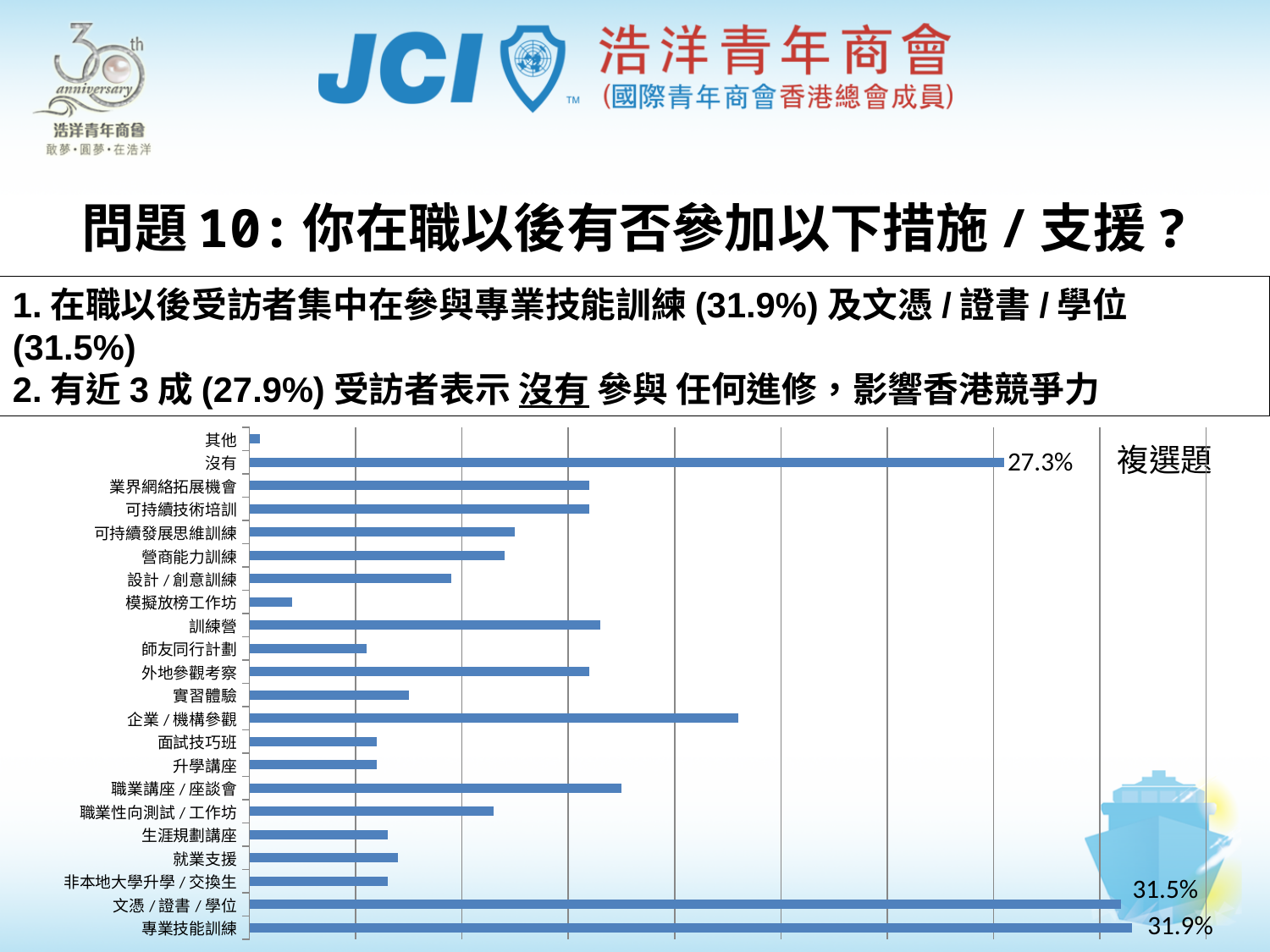

# 問題10:你在職以後有否參加以下措施/支援?
1.在職以後受訪者集中在參與專業技能訓練(31.9%)及文憑/證書/學位 (31.5%)
2.有近3成(27.9%)受訪者表示 沒有 參與 任何進修，影響香港競爭力

### Chart

| Category |  |
|---|---|
| 專業技能訓練 | 83.0 |
| 文憑/證書/學位 | 82.0 |
| 非本地大學升學/交換生 | 13.0 |
| 就業支援 | 14.0 |
| 生涯規劃講座 | 13.0 |
| 職業性向測試/工作坊 | 23.0 |
| 職業講座/座談會 | 35.0 |
| 升學講座 | 12.0 |
| 面試技巧班 | 12.0 |
| 企業/機構參觀 | 46.0 |
| 實習體驗 | 15.0 |
| 外地參觀考察 | 32.0 |
| 師友同行計劃 | 11.0 |
| 訓練營 | 33.0 |
| 模擬放榜工作坊 | 4.0 |
| 設計/創意訓練 | 19.0 |
| 營商能力訓練 | 24.0 |
| 可持續發展思維訓練 | 25.0 |
| 可持續技術培訓 | 32.0 |
| 業界網絡拓展機會 | 32.0 |
| 沒有 | 71.0 |
| 其他 | 1.0 |
複選題
27.3%
31.5%
31.9%